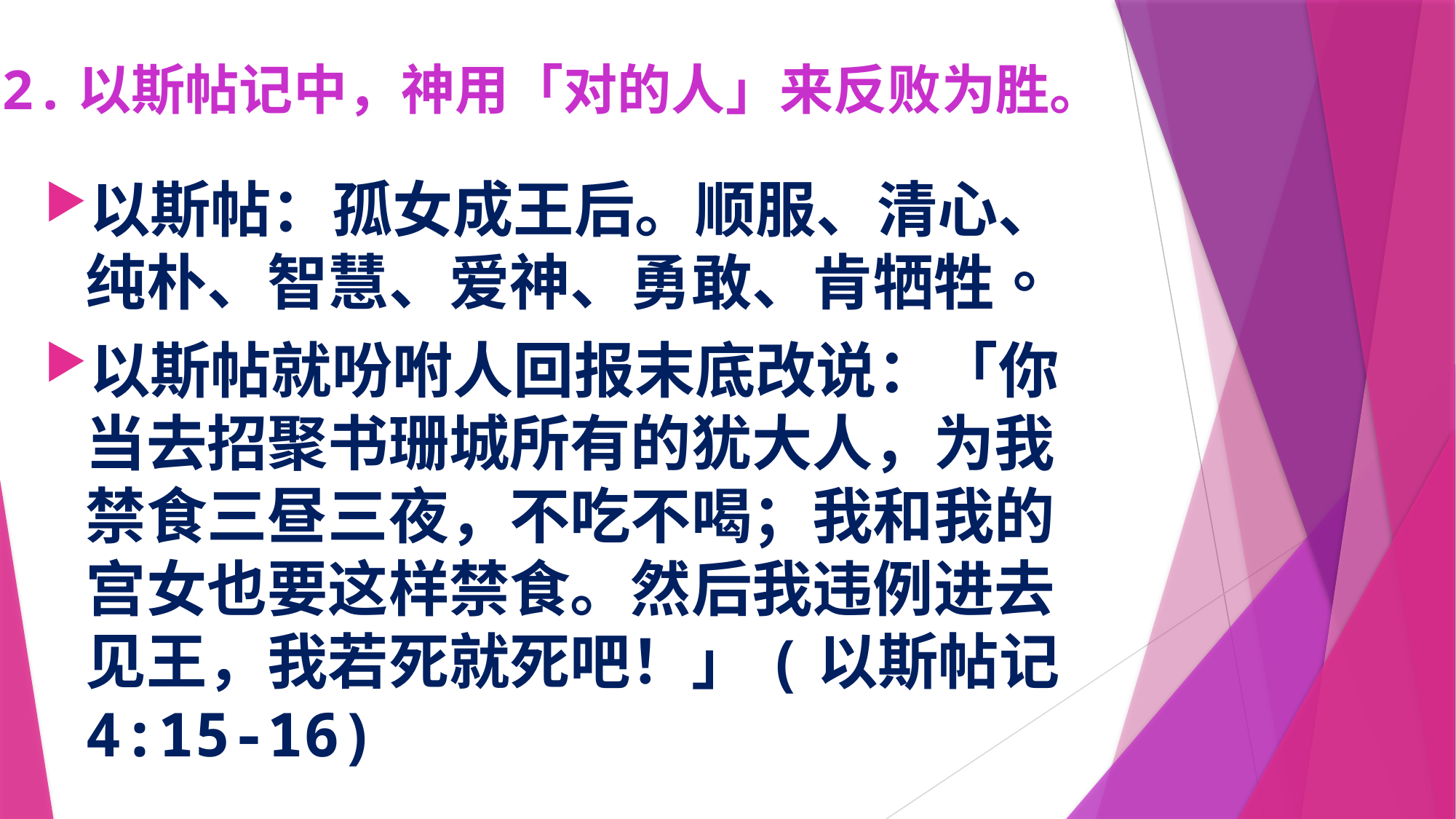

# 2.以斯帖记中，神用「对的人」来反败为胜。
以斯帖：孤女成王后。顺服、清心、纯朴、智慧、爱神、勇敢、肯牺牲。
以斯帖就吩咐人回报末底改说：「你当去招聚书珊城所有的犹大人，为我禁食三昼三夜，不吃不喝；我和我的宫女也要这样禁食。然后我违例进去见王，我若死就死吧！」(以斯帖记 4:15-16)